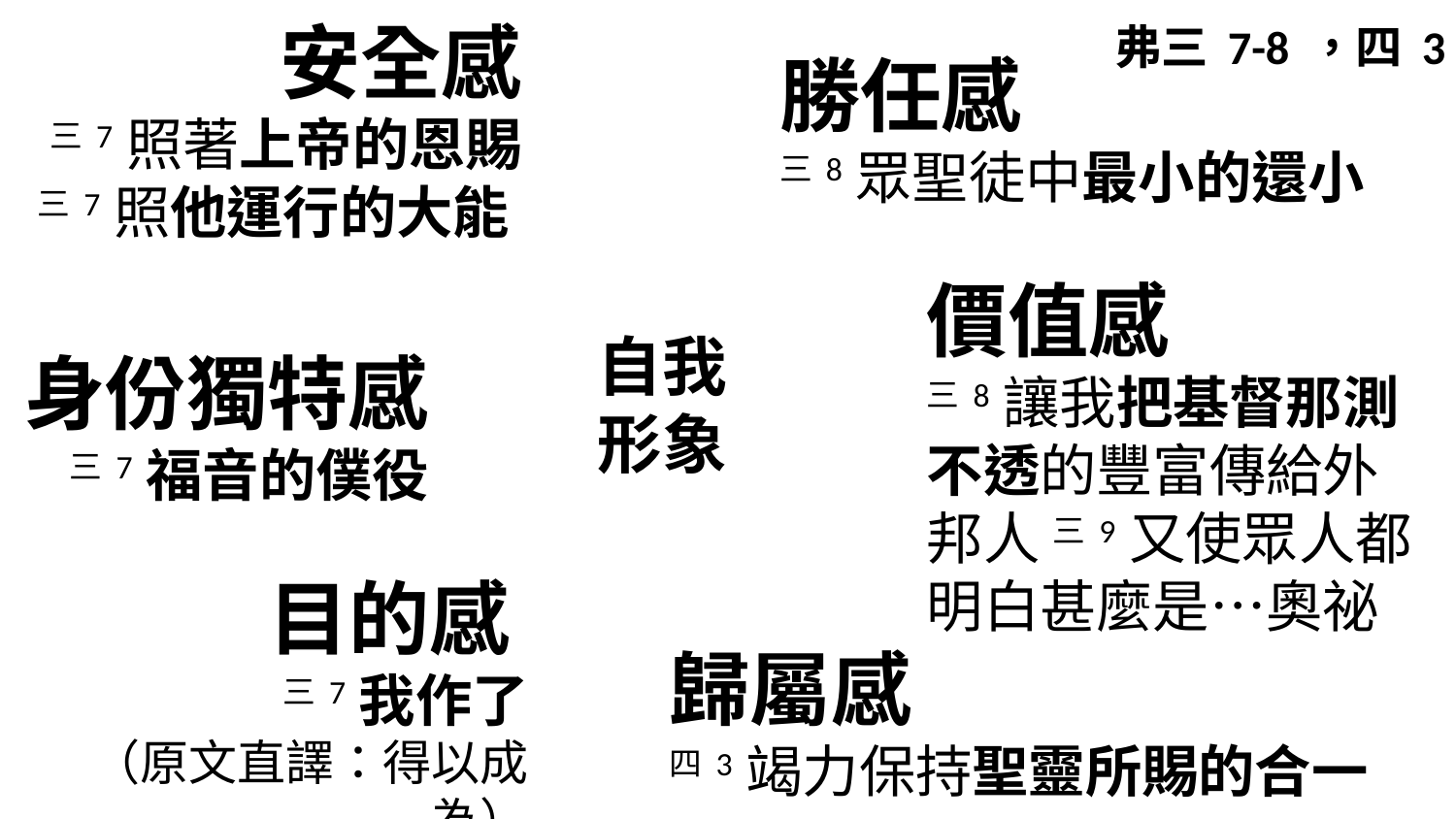

弗三7-8，四3
安全感
三7照著上帝的恩賜
三7照他運行的大能
勝任感
三8眾聖徒中最小的還小
價值感
三8讓我把基督那測不透的豐富傳給外邦人 三9又使眾人都明白甚麼是…奧祕
自我
形象
身份獨特感
三7福音的僕役
目的感
三7我作了
（原文直譯：得以成為）
歸屬感
四3竭力保持聖靈所賜的合一